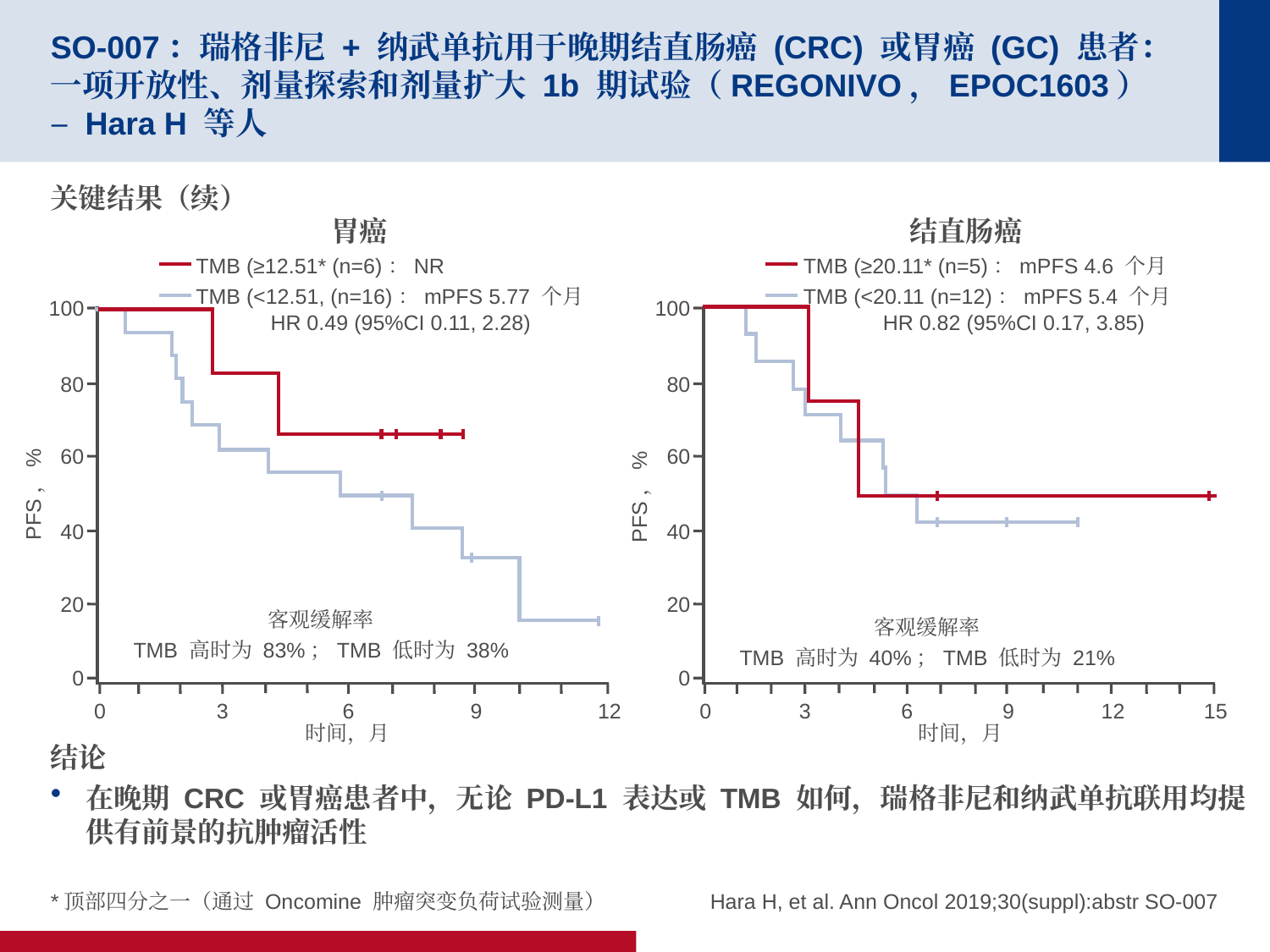

# SO-007：瑞格非尼 + 纳武单抗用于晚期结直肠癌 (CRC) 或胃癌 (GC) 患者：一项开放性、剂量探索和剂量扩大 1b 期试验（REGONIVO，EPOC1603） – Hara H 等人
关键结果（续）
结论
在晚期 CRC 或胃癌患者中，无论 PD-L1 表达或 TMB 如何，瑞格非尼和纳武单抗联用均提供有前景的抗肿瘤活性
胃癌
结直肠癌
TMB (≥12.51* (n=6)：NR
TMB (<12.51, (n=16)：mPFS 5.77 个月
TMB (≥20.11* (n=5)：mPFS 4.6 个月
TMB (<20.11 (n=12)：mPFS 5.4 个月
100

80

60

PFS，%
40

20

0

0

3

6

12

9

时间，月
客观缓解率
TMB 高时为 83%；TMB 低时为 38%
100

80

60

PFS，%
40

20

0

0

3

6

9
12

15
时间，月
HR 0.49 (95%CI 0.11, 2.28)
HR 0.82 (95%CI 0.17, 3.85)

客观缓解率
TMB 高时为 40%；TMB 低时为 21%
*顶部四分之一（通过 Oncomine 肿瘤突变负荷试验测量）
Hara H, et al. Ann Oncol 2019;30(suppl):abstr SO-007